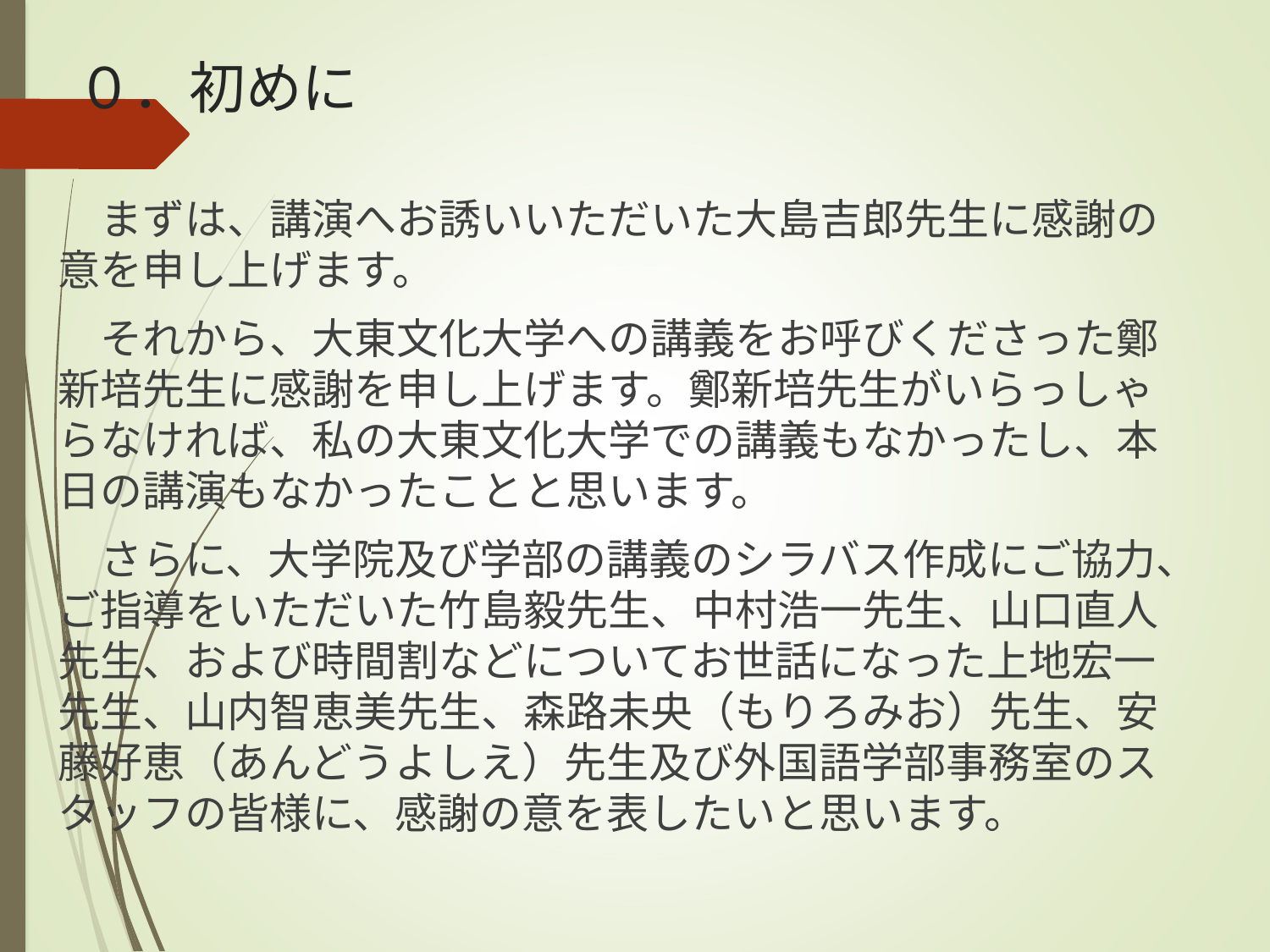

# ０．初めに
　まずは、講演へお誘いいただいた大島吉郎先生に感謝の意を申し上げます。
　それから、大東文化大学への講義をお呼びくださった鄭新培先生に感謝を申し上げます。鄭新培先生がいらっしゃらなければ、私の大東文化大学での講義もなかったし、本日の講演もなかったことと思います。
　さらに、大学院及び学部の講義のシラバス作成にご協力、ご指導をいただいた竹島毅先生、中村浩一先生、山口直人先生、および時間割などについてお世話になった上地宏一先生、山内智恵美先生、森路未央（もりろみお）先生、安藤好恵（あんどうよしえ）先生及び外国語学部事務室のスタッフの皆様に、感謝の意を表したいと思います。